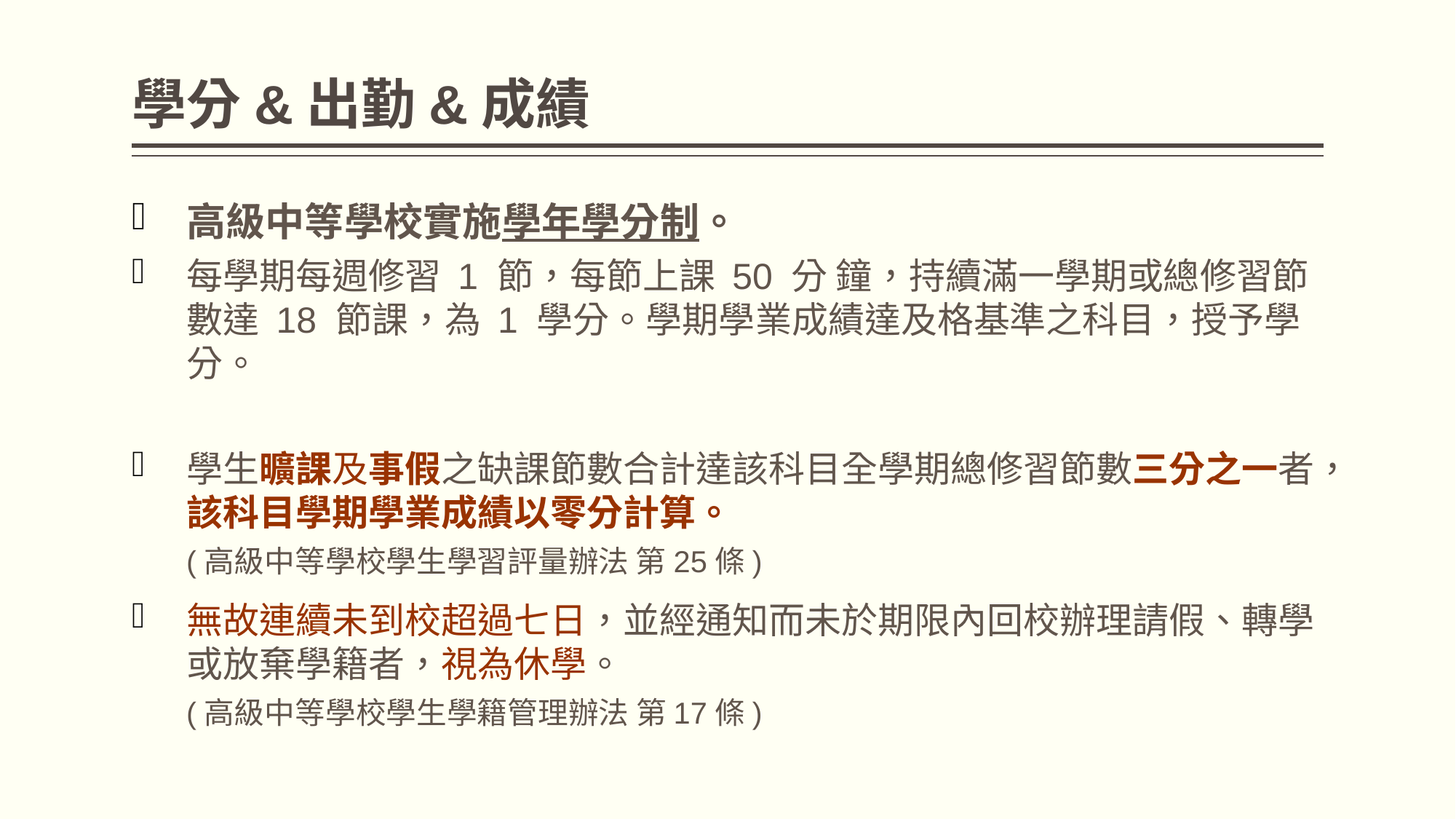

# 學分&出勤&成績
高級中等學校實施學年學分制。
每學期每週修習 1 節，每節上課 50 分 鐘，持續滿一學期或總修習節數達 18 節課，為 1 學分。學期學業成績達及格基準之科目，授予學分。

學生曠課及事假之缺課節數合計達該科目全學期總修習節數三分之一者，該科目學期學業成績以零分計算。
(高級中等學校學生學習評量辦法 第25條)
無故連續未到校超過七日，並經通知而未於期限內回校辦理請假、轉學或放棄學籍者，視為休學。
(高級中等學校學生學籍管理辦法 第17條)